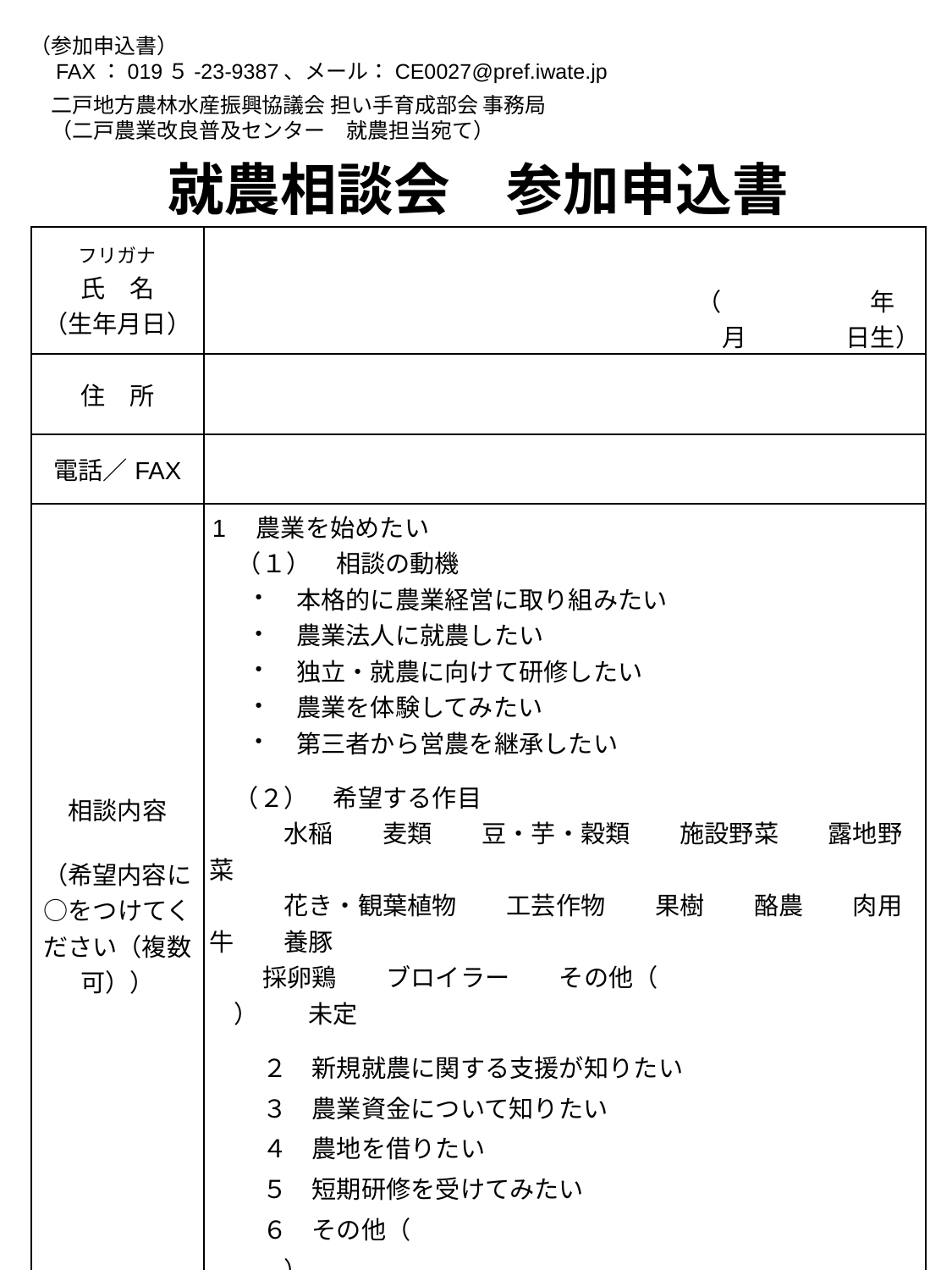

（参加申込書）
　FAX：019５-23-9387、メール：CE0027@pref.iwate.jp

　二戸地方農林水産振興協議会 担い手育成部会 事務局
　（二戸農業改良普及センター　就農担当宛て）
| 就農相談会　参加申込書 |  |
| --- | --- |
| フリガナ 氏　名 （生年月日） | （　　　　　　年　　　　月　　　　日生） |
| 住　所 |  |
| 電話／FAX |  |
| 相談内容   （希望内容に○をつけてください（複数可）） | 1　農業を始めたい 　（１）　相談の動機 　本格的に農業経営に取り組みたい 　農業法人に就農したい 　独立・就農に向けて研修したい 　農業を体験してみたい 　第三者から営農を継承したい 　（２）　希望する作目 　　　水稲　　麦類　　豆・芋・穀類　　施設野菜　　露地野菜 　　　花き・観葉植物　　工芸作物　　果樹　　酪農　　肉用牛　　養豚 採卵鶏　　ブロイラー　　その他（　　　　　　　　　　）　　未定 ２　新規就農に関する支援が知りたい ３　農業資金について知りたい ４　農地を借りたい ５　短期研修を受けてみたい ６　その他（　　　　　　　　　　　　　　　　　　　　　　　） |
| 希　　 望 相談日時 | 希望日時を記入ください。 |
|  | 月　　　　　　　日　　　　　　　時 |
| 相談会の情報はどこで得ましたか | 人から　（　家族　知人　行政機関　農協　その他（　　　　　　　） ） 行政機関広報　（具体的に、　　　　　　　　　　　　　　 　　　　　　　　） カシオペアFM　 その他（　　　　　　　　　　　　　　　　　　　　　　　　　） |